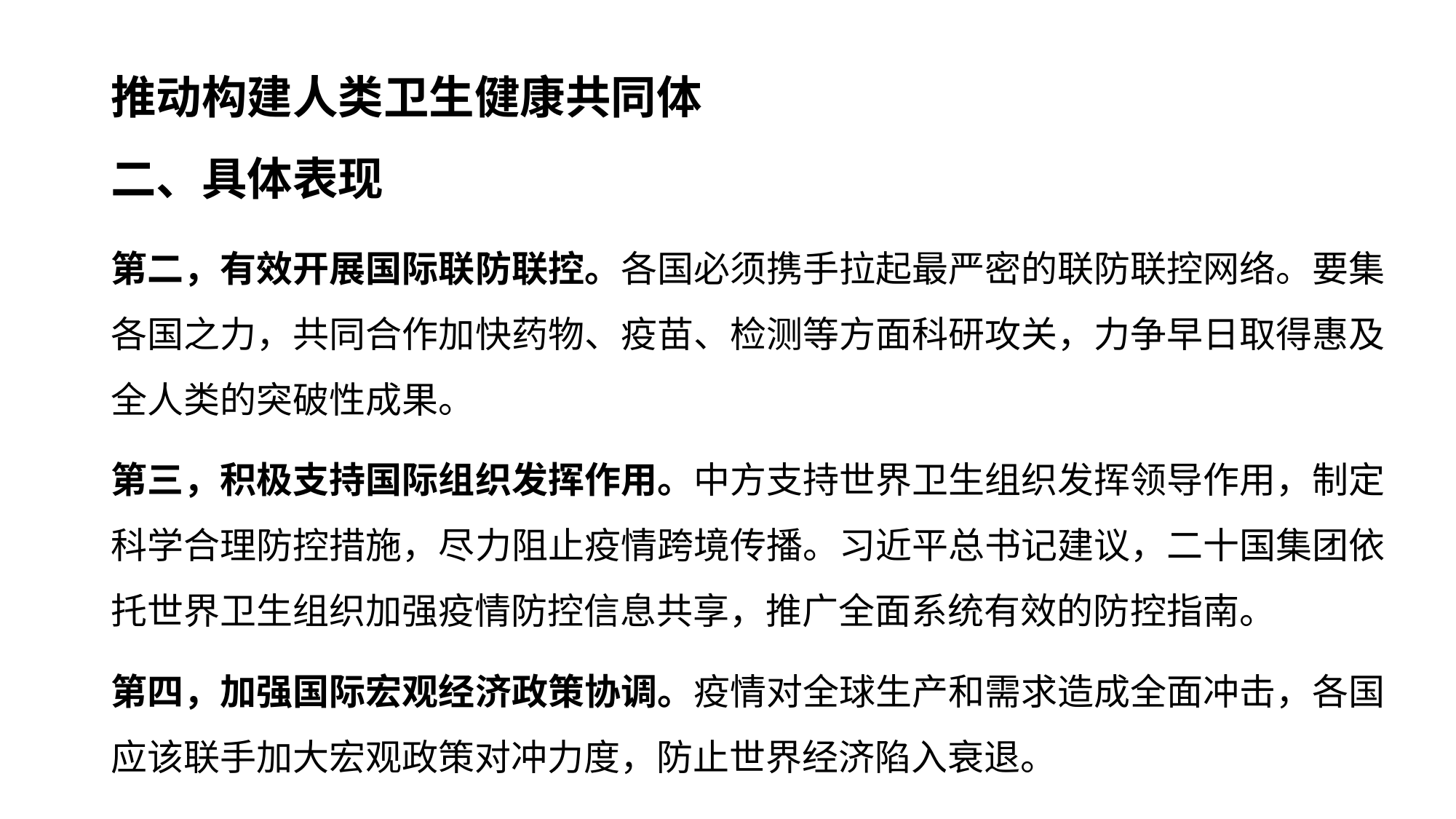

# 推动构建人类卫生健康共同体 二、具体表现
第二，有效开展国际联防联控。各国必须携手拉起最严密的联防联控网络。要集各国之力，共同合作加快药物、疫苗、检测等方面科研攻关，力争早日取得惠及全人类的突破性成果。
第三，积极支持国际组织发挥作用。中方支持世界卫生组织发挥领导作用，制定科学合理防控措施，尽力阻止疫情跨境传播。习近平总书记建议，二十国集团依托世界卫生组织加强疫情防控信息共享，推广全面系统有效的防控指南。
第四，加强国际宏观经济政策协调。疫情对全球生产和需求造成全面冲击，各国应该联手加大宏观政策对冲力度，防止世界经济陷入衰退。